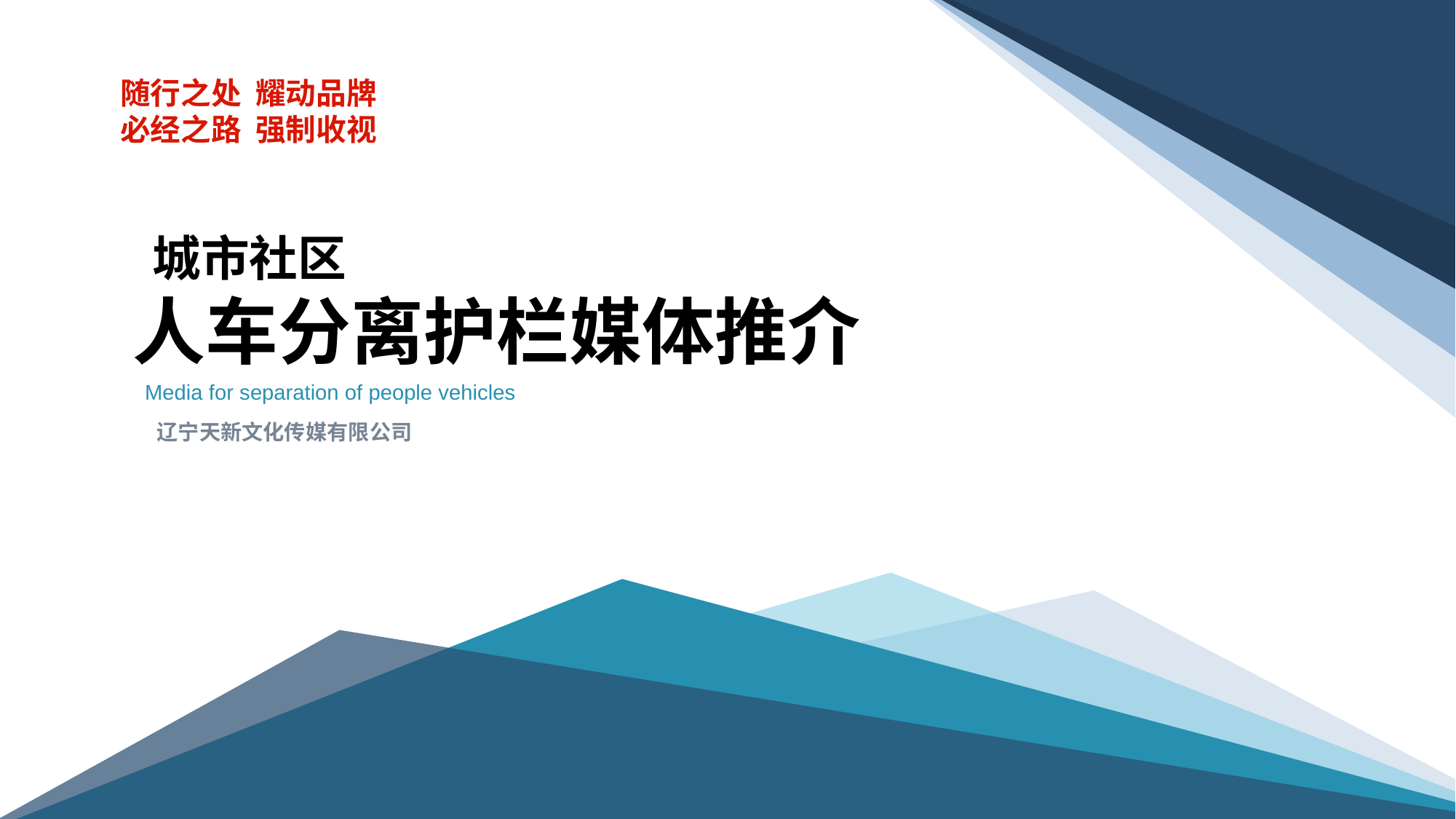

随行之处  耀动品牌
必经之路  强制收视
 城市社区
人车分离护栏媒体推介
Media for separation of people vehicles
辽宁天新文化传媒有限公司